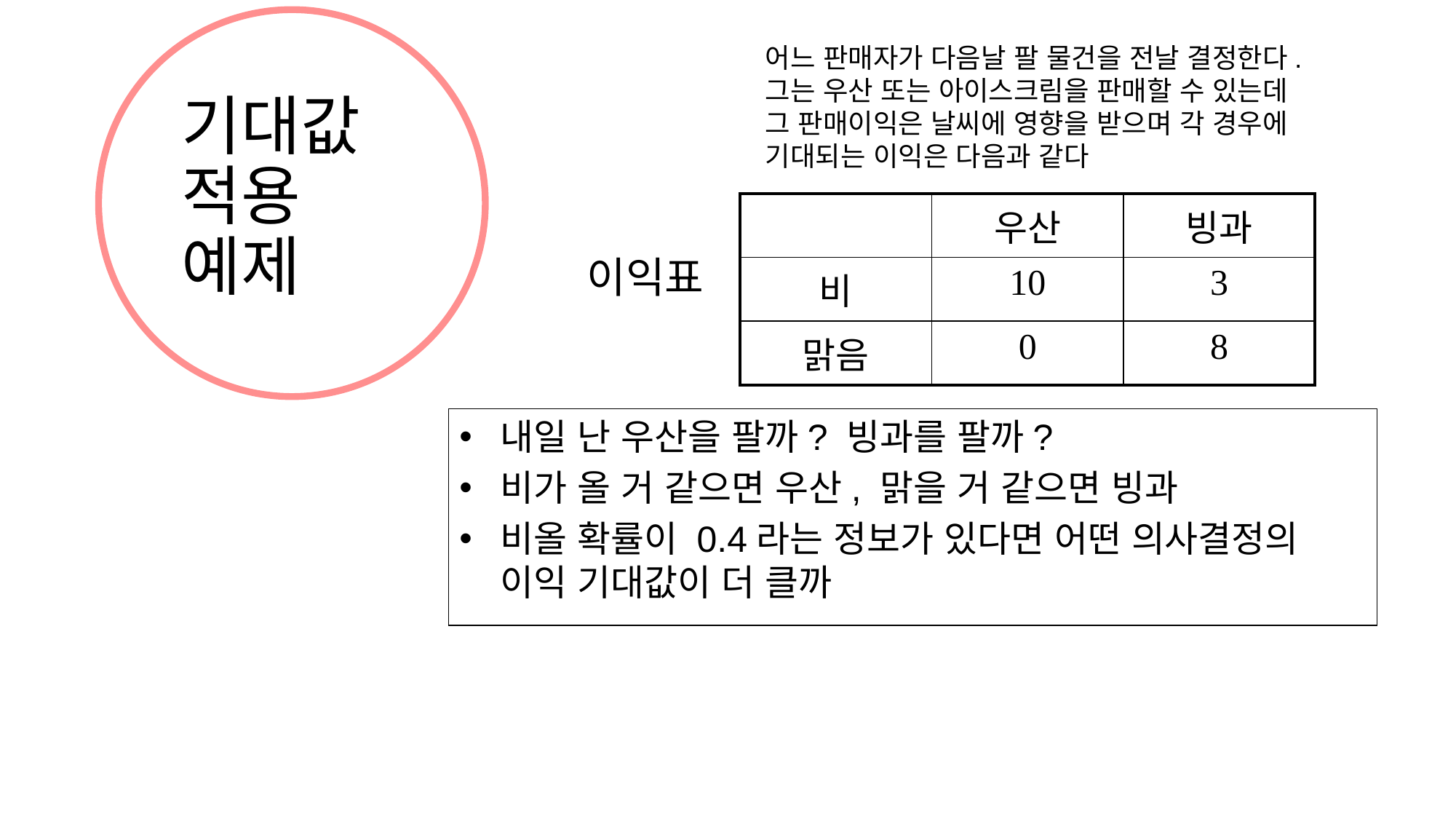

어느 판매자가 다음날 팔 물건을 전날 결정한다.
그는 우산 또는 아이스크림을 판매할 수 있는데
그 판매이익은 날씨에 영향을 받으며 각 경우에
기대되는 이익은 다음과 같다
# 기대값적용 예제
|  | 우산 | 빙과 |
| --- | --- | --- |
| 비 | 10 | 3 |
| 맑음 | 0 | 8 |
이익표
내일 난 우산을 팔까? 빙과를 팔까?
비가 올 거 같으면 우산, 맑을 거 같으면 빙과
비올 확률이 0.4라는 정보가 있다면 어떤 의사결정의 이익 기대값이 더 클까